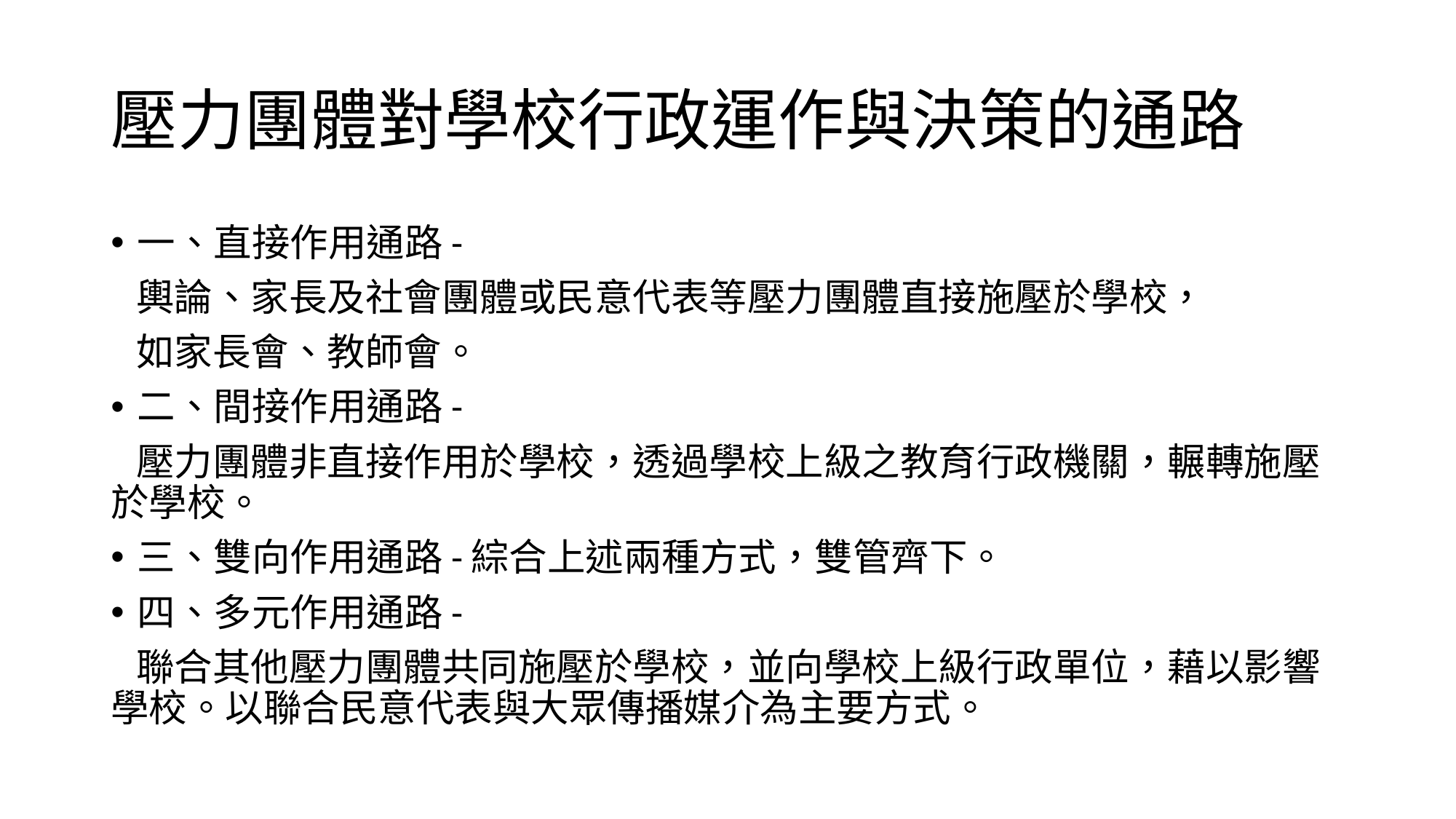

# 壓力團體對學校行政運作與決策的通路
一、直接作用通路-
  輿論、家長及社會團體或民意代表等壓力團體直接施壓於學校，
  如家長會、教師會。
二、間接作用通路-
  壓力團體非直接作用於學校，透過學校上級之教育行政機關，輾轉施壓於學校。
三、雙向作用通路-綜合上述兩種方式，雙管齊下。
四、多元作用通路-
  聯合其他壓力團體共同施壓於學校，並向學校上級行政單位，藉以影響學校。以聯合民意代表與大眾傳播媒介為主要方式。